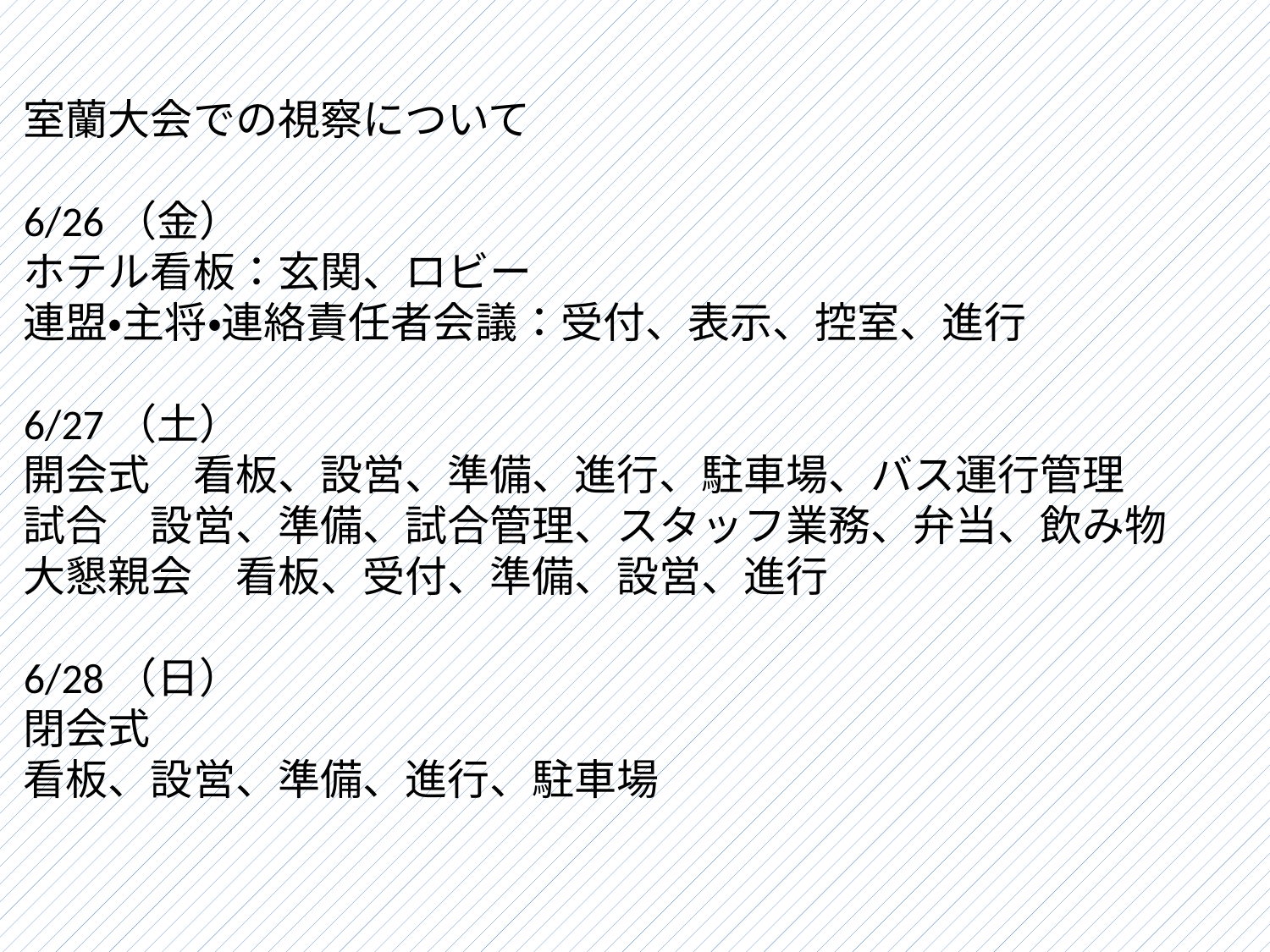

室蘭大会での視察について

6/26（金）
ホテル看板：玄関、ロビー
連盟・主将・連絡責任者会議：受付、表示、控室、進行

6/27（土）
開会式　看板、設営、準備、進行、駐車場、バス運行管理
試合　設営、準備、試合管理、スタッフ業務、弁当、飲み物
大懇親会　看板、受付、準備、設営、進行

6/28（日）
閉会式
看板、設営、準備、進行、駐車場